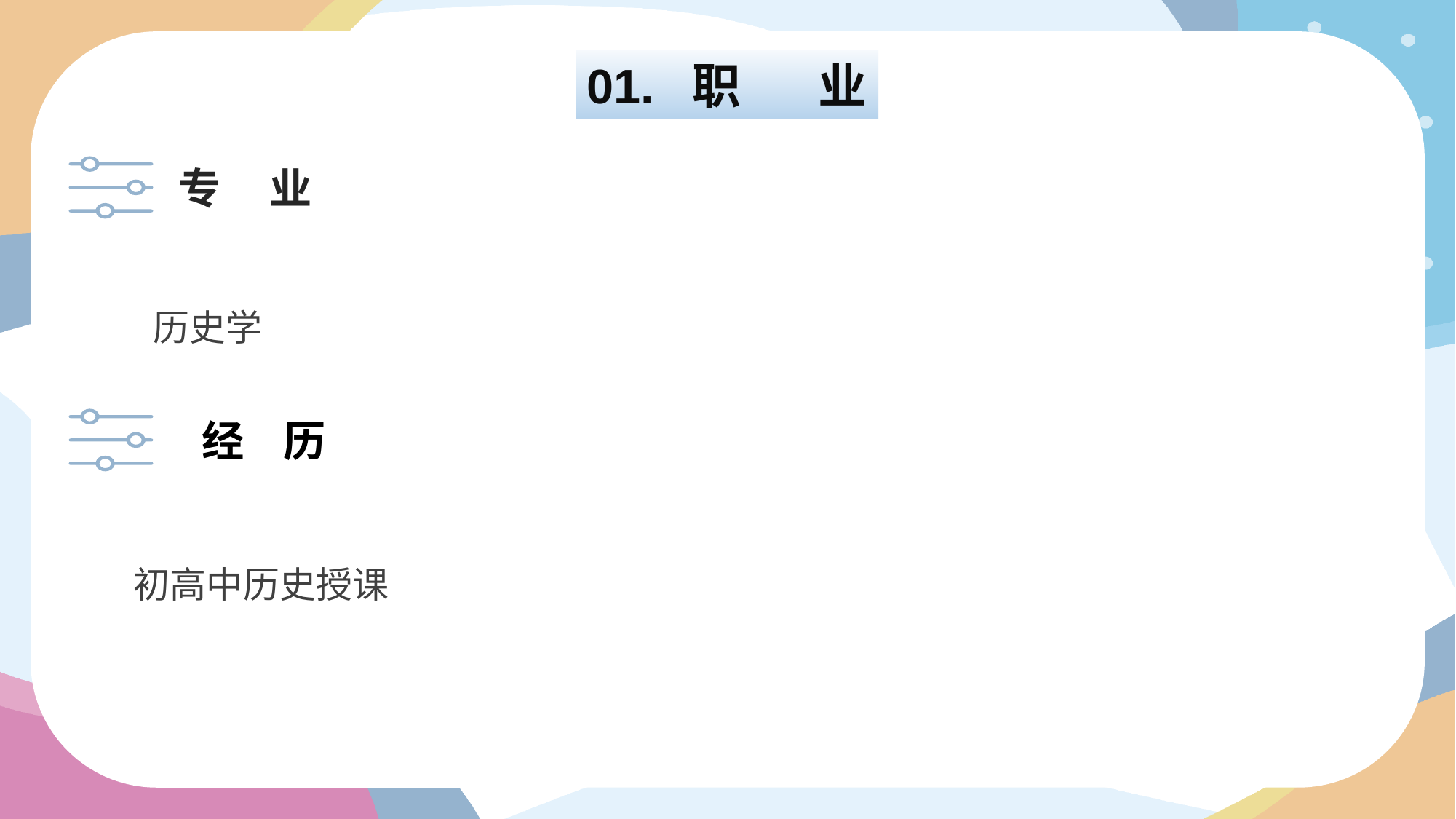

01.  职       业
专     业

历史学
经    历

初高中历史授课